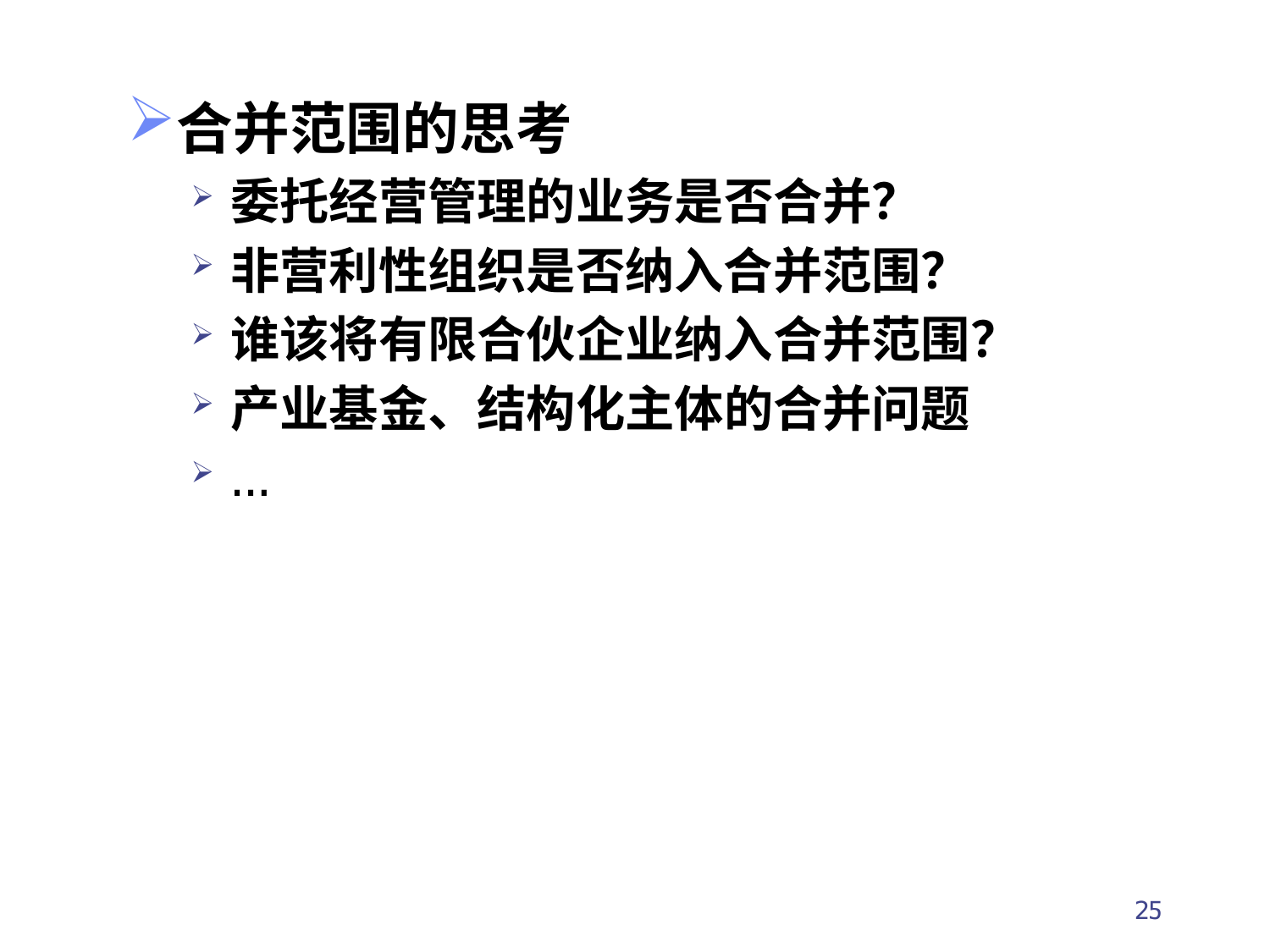

合并范围的思考
委托经营管理的业务是否合并？
非营利性组织是否纳入合并范围？
谁该将有限合伙企业纳入合并范围？
产业基金、结构化主体的合并问题
…

25